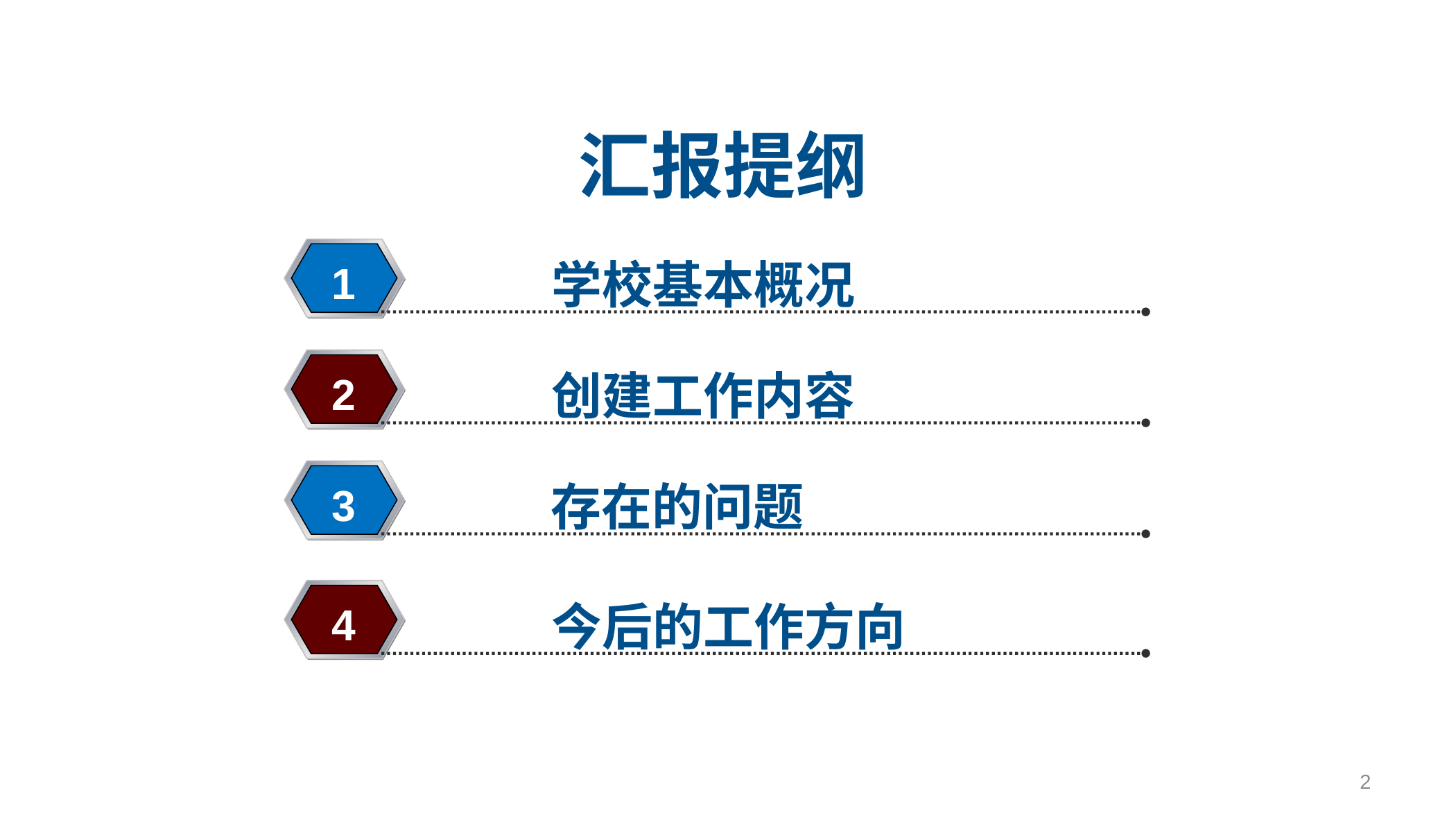

# 汇报提纲

学校基本概况
1

创建工作内容
2

存在的问题
3

今后的工作方向
4

2